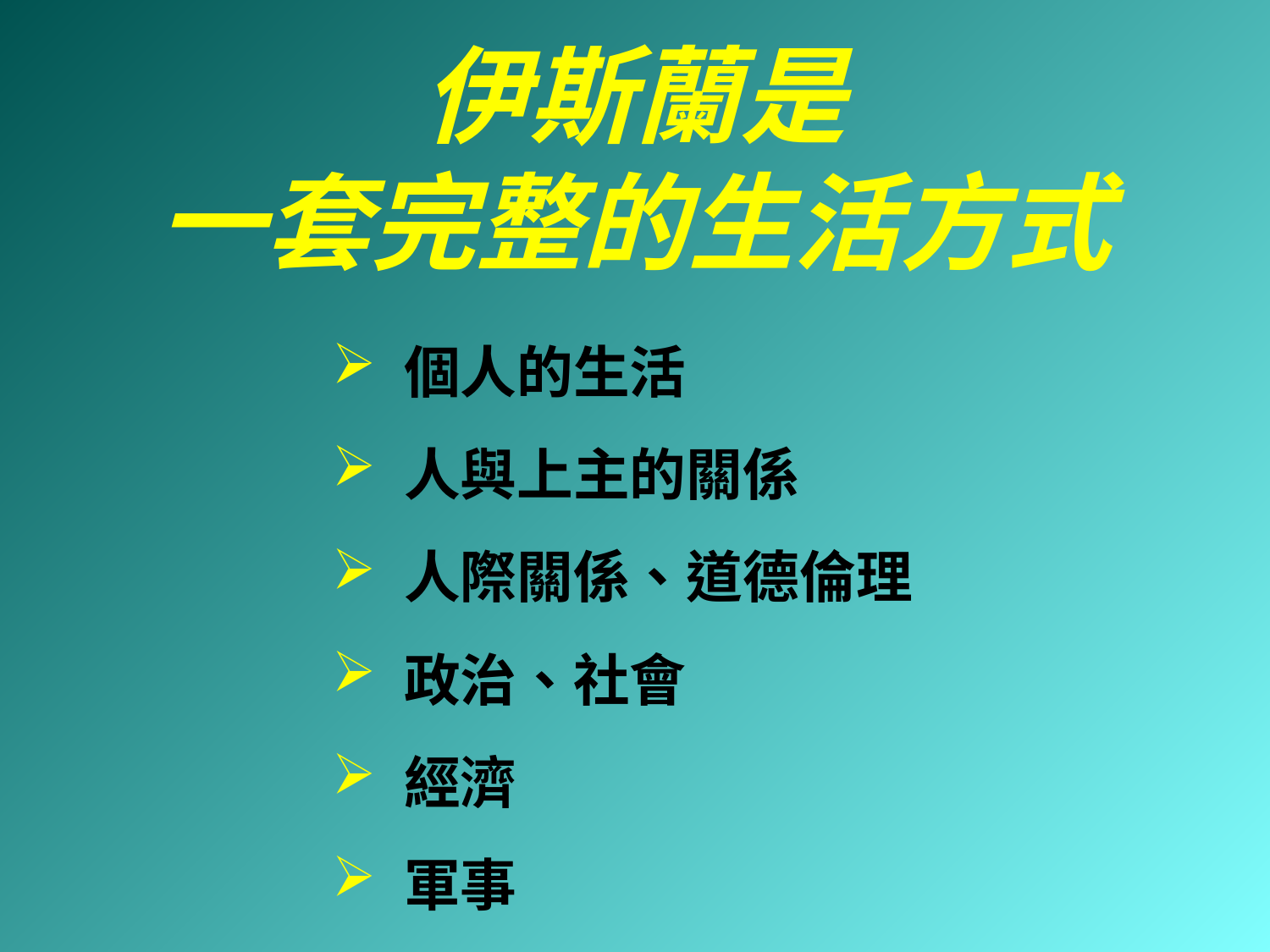

# 伊斯蘭是 一套完整的生活方式
 個人的生活
 人與上主的關係
 人際關係、道德倫理
 政治、社會
 經濟
 軍事